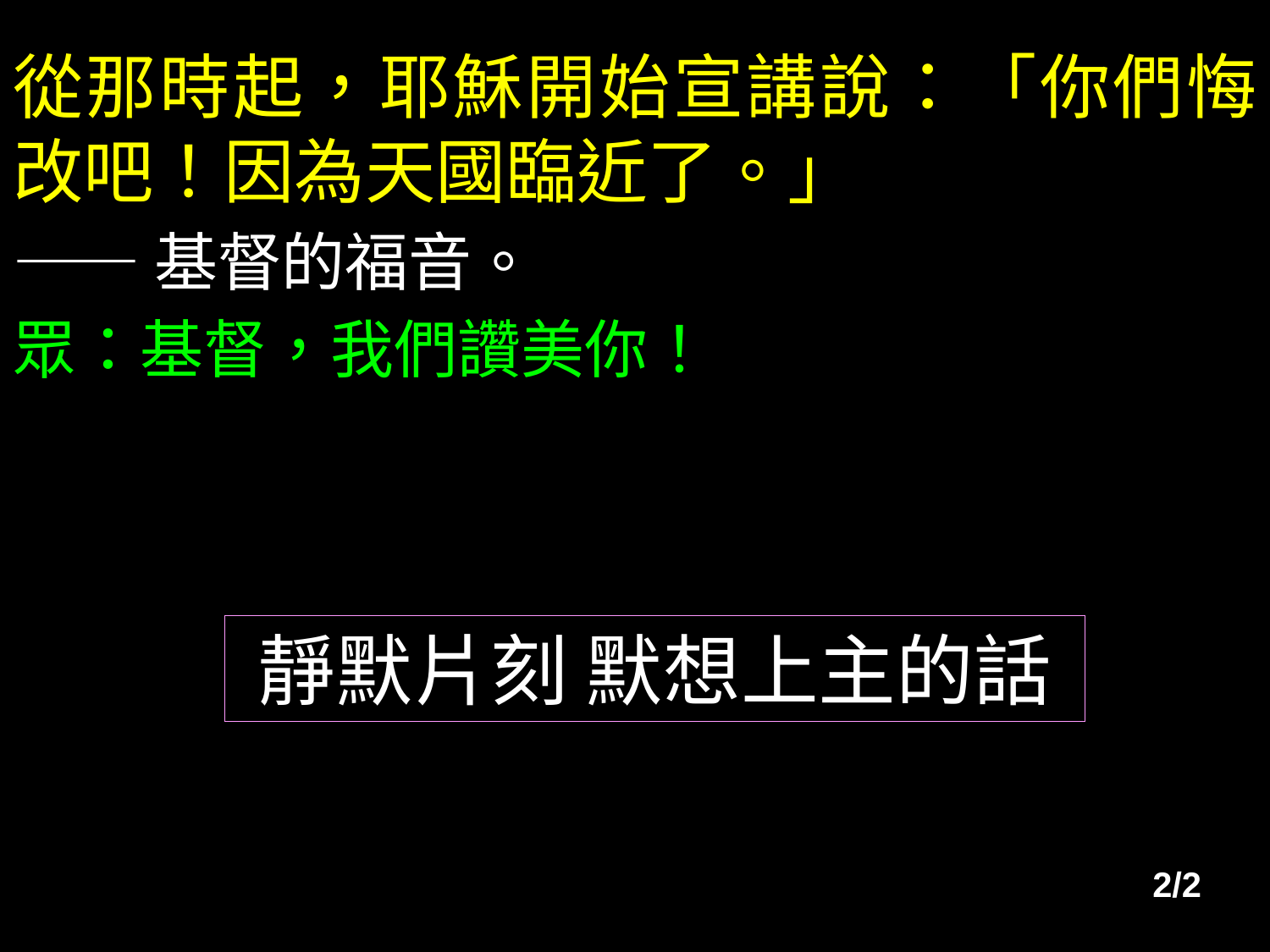

從那時起，耶穌開始宣講說：「你們悔改吧！因為天國臨近了。」
——基督的福音。
眾：基督，我們讚美你！

靜默片刻 默想上主的話
2/2